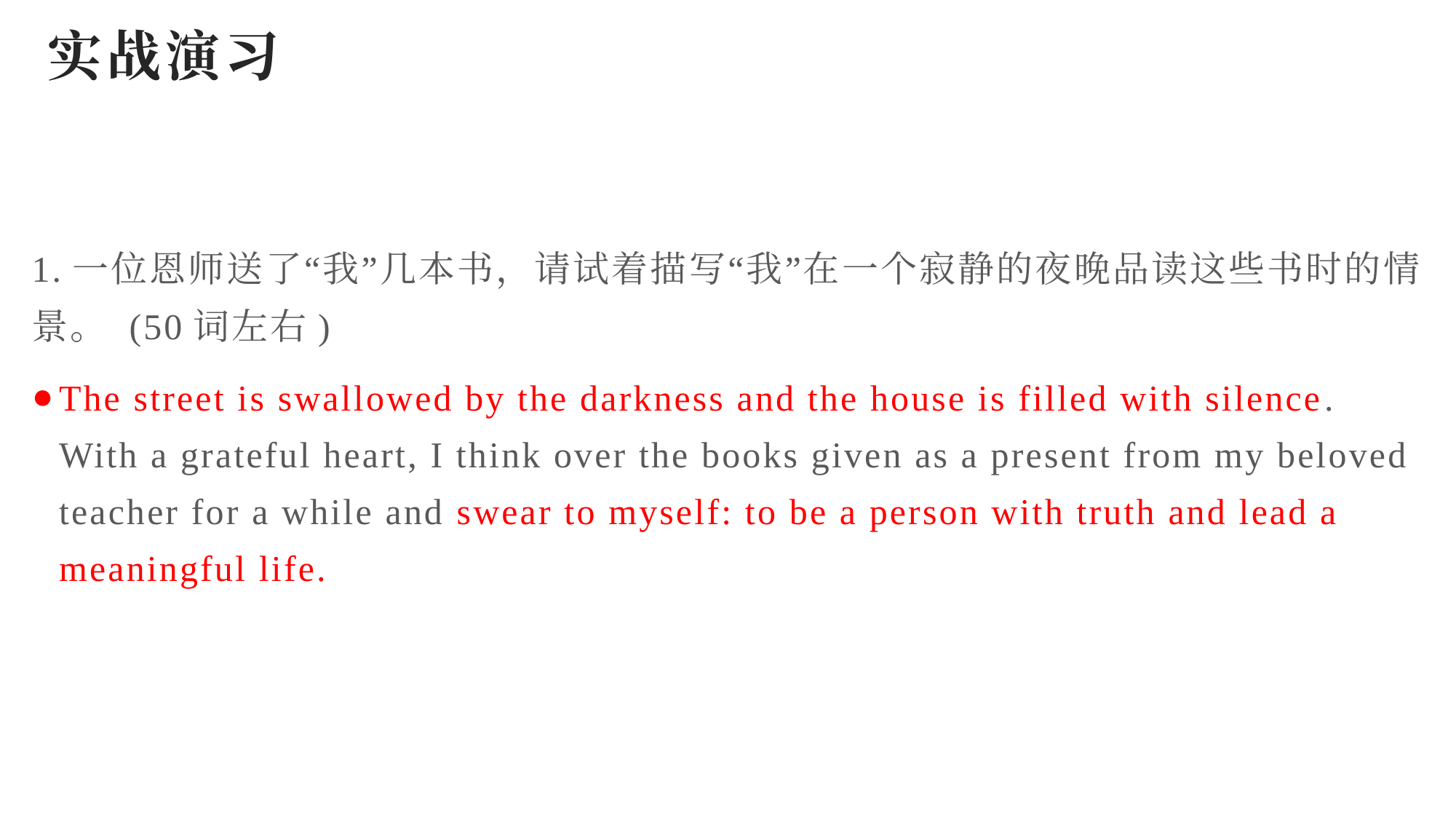

# 实战演习

1.一位恩师送了“我”几本书，请试着描写“我”在一个寂静的夜晚品读这些书时的情景。 (50词左右)
The street is swallowed by the darkness and the house is filled with silence. With a grateful heart, I think over the books given as a present from my beloved teacher for a while and swear to myself: to be a person with truth and lead a meaningful life.